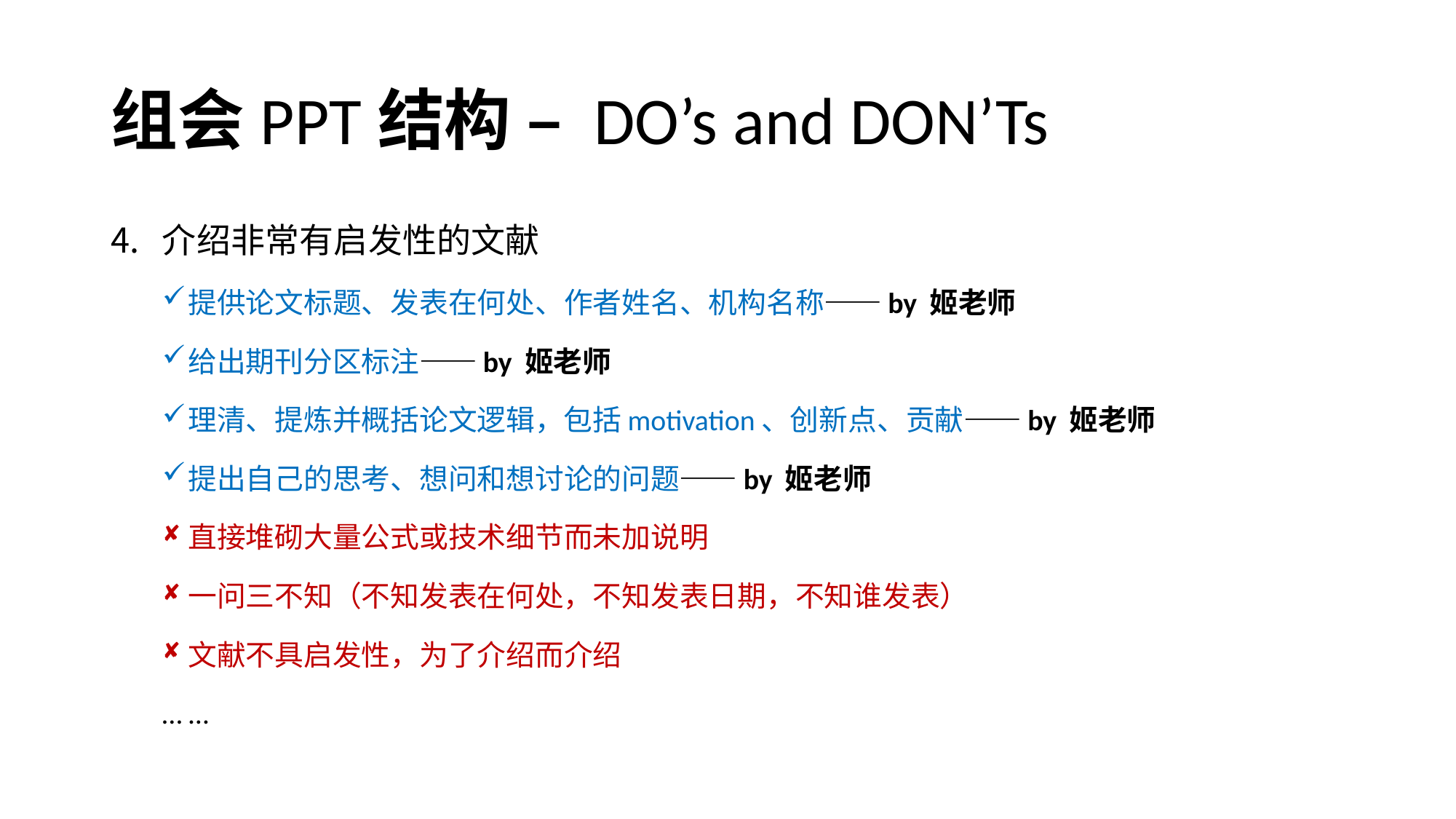

# 组会PPT结构 – DO’s and DON’Ts
介绍非常有启发性的文献
提供论文标题、发表在何处、作者姓名、机构名称——by 姬老师
给出期刊分区标注——by 姬老师
理清、提炼并概括论文逻辑，包括motivation、创新点、贡献——by 姬老师
提出自己的思考、想问和想讨论的问题——by 姬老师
直接堆砌大量公式或技术细节而未加说明
一问三不知（不知发表在何处，不知发表日期，不知谁发表）
文献不具启发性，为了介绍而介绍
… …